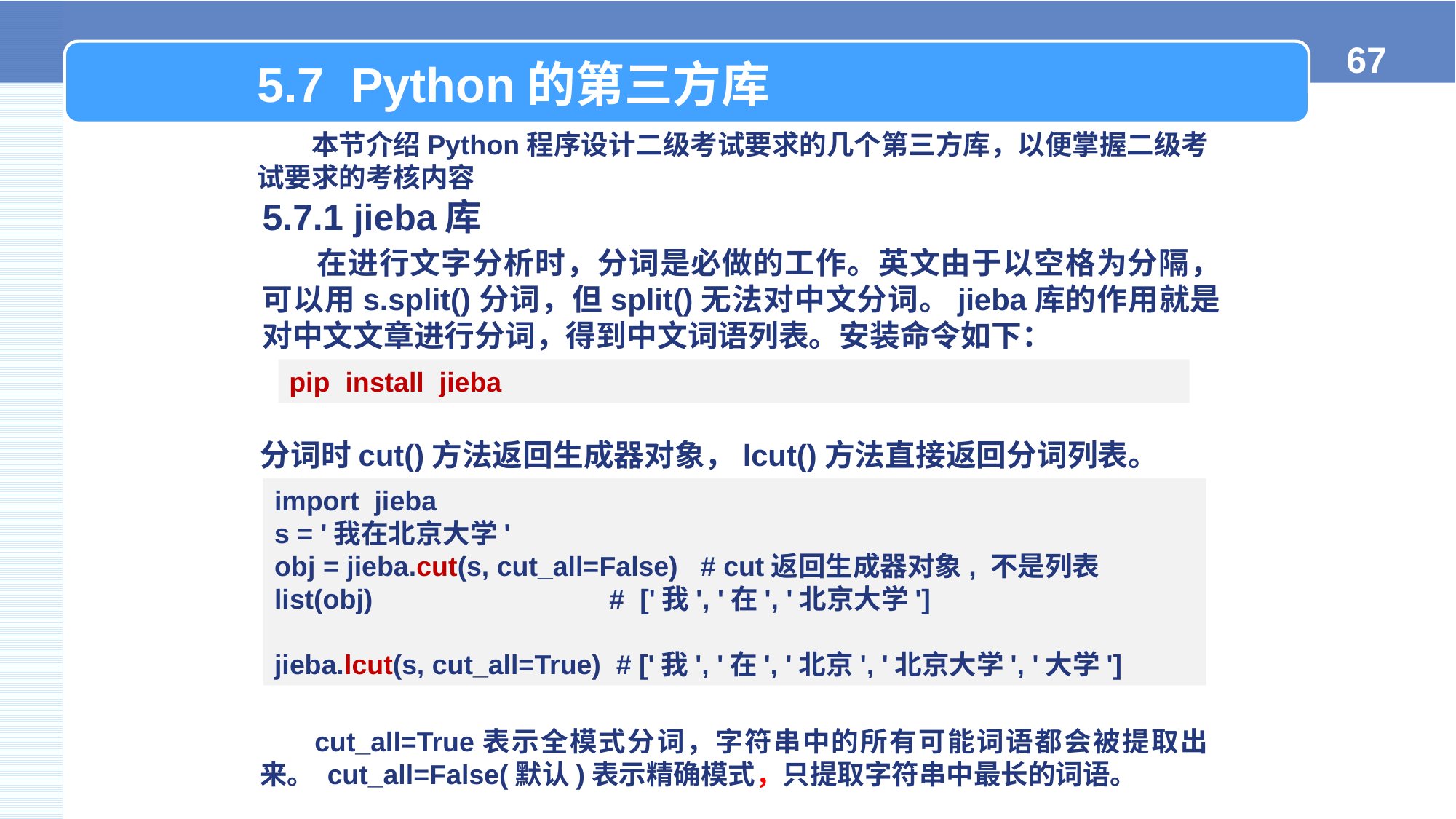

5.7  Python的第三方库
本节介绍Python程序设计二级考试要求的几个第三方库，以便掌握二级考试要求的考核内容
5.7.1 jieba库
在进行文字分析时，分词是必做的工作。英文由于以空格为分隔，可以用s.split()分词，但split()无法对中文分词。jieba库的作用就是对中文文章进行分词，得到中文词语列表。安装命令如下：
pip  install  jieba
分词时cut()方法返回生成器对象，lcut()方法直接返回分词列表。
import  jieba
s = '我在北京大学'
obj = jieba.cut(s, cut_all=False)   # cut返回生成器对象, 不是列表
list(obj)   		 #  ['我', '在', '北京大学']

jieba.lcut(s, cut_all=True)  # ['我', '在', '北京', '北京大学', '大学']
cut_all=True表示全模式分词，字符串中的所有可能词语都会被提取出来。 cut_all=False(默认)表示精确模式，只提取字符串中最长的词语。